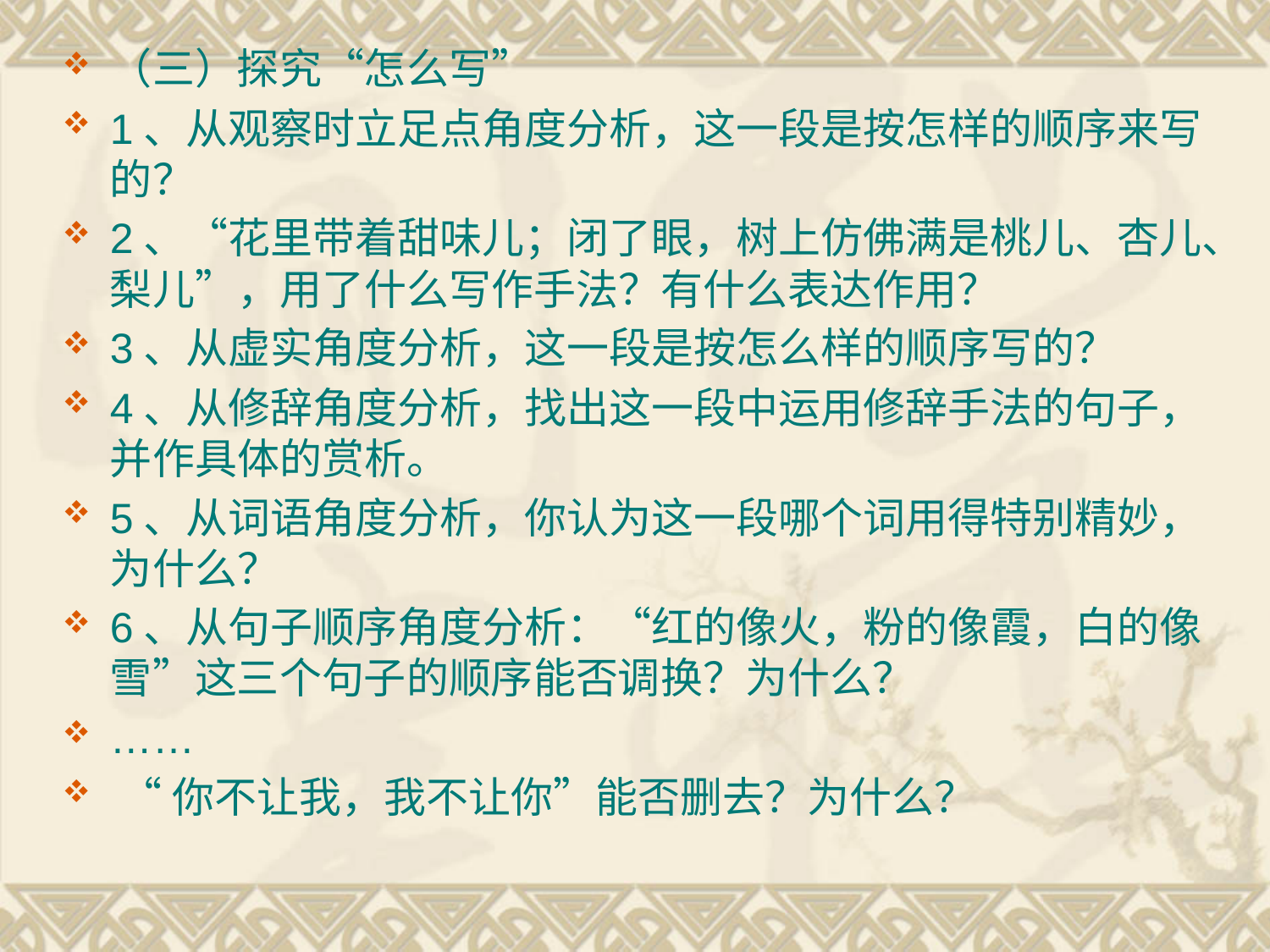

（三）探究“怎么写”
1、从观察时立足点角度分析，这一段是按怎样的顺序来写的？
2、“花里带着甜味儿；闭了眼，树上仿佛满是桃儿、杏儿、梨儿”，用了什么写作手法？有什么表达作用？
3、从虚实角度分析，这一段是按怎么样的顺序写的？
4、从修辞角度分析，找出这一段中运用修辞手法的句子，并作具体的赏析。
5、从词语角度分析，你认为这一段哪个词用得特别精妙，为什么？
6、从句子顺序角度分析：“红的像火，粉的像霞，白的像雪”这三个句子的顺序能否调换？为什么？
……
 “你不让我，我不让你”能否删去？为什么？